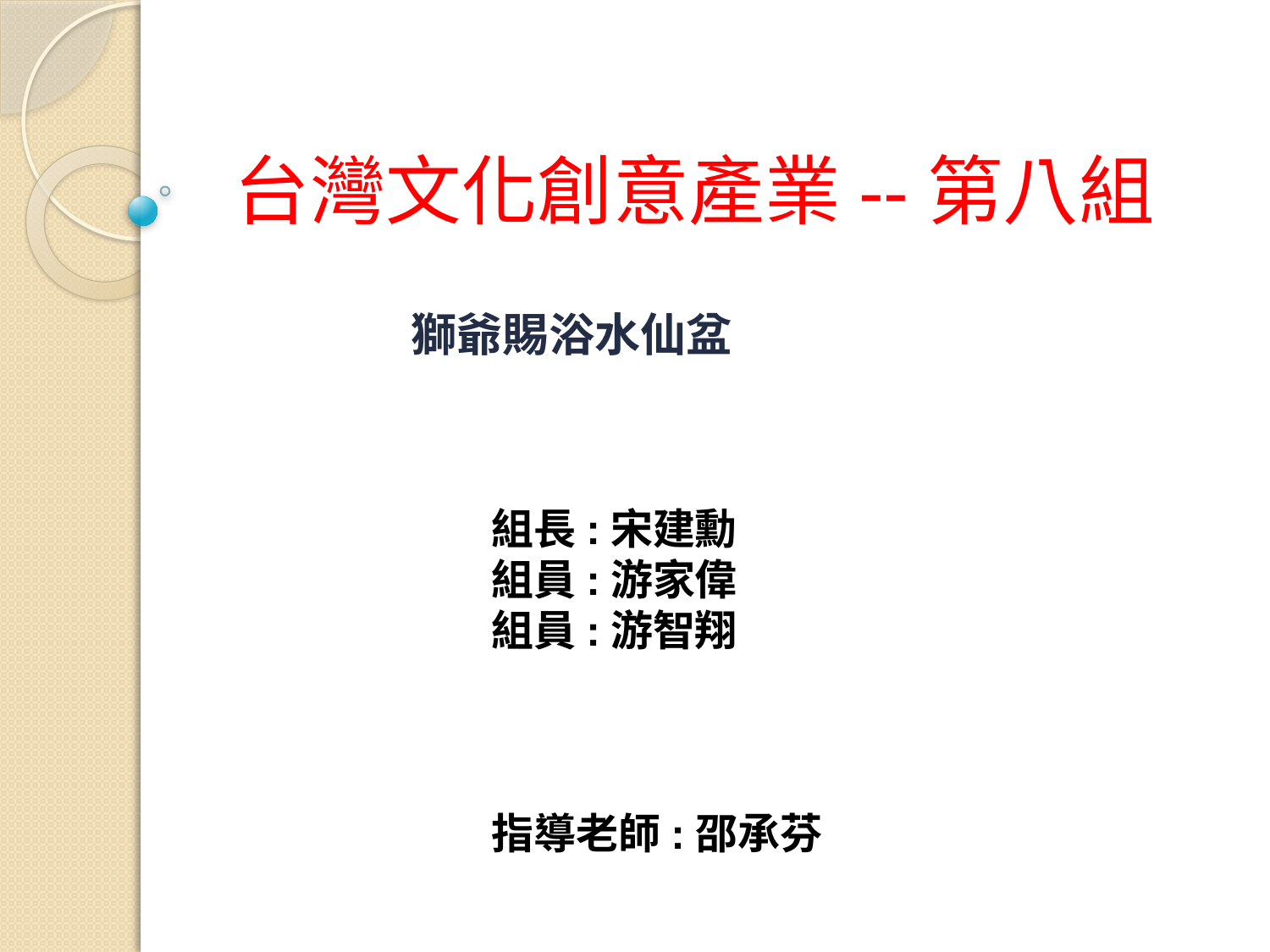

# 台灣文化創意產業--第八組
                                     獅爺賜浴水仙盆
組長:宋建勳
組員:游家偉
組員:游智翔

指導老師:邵承芬